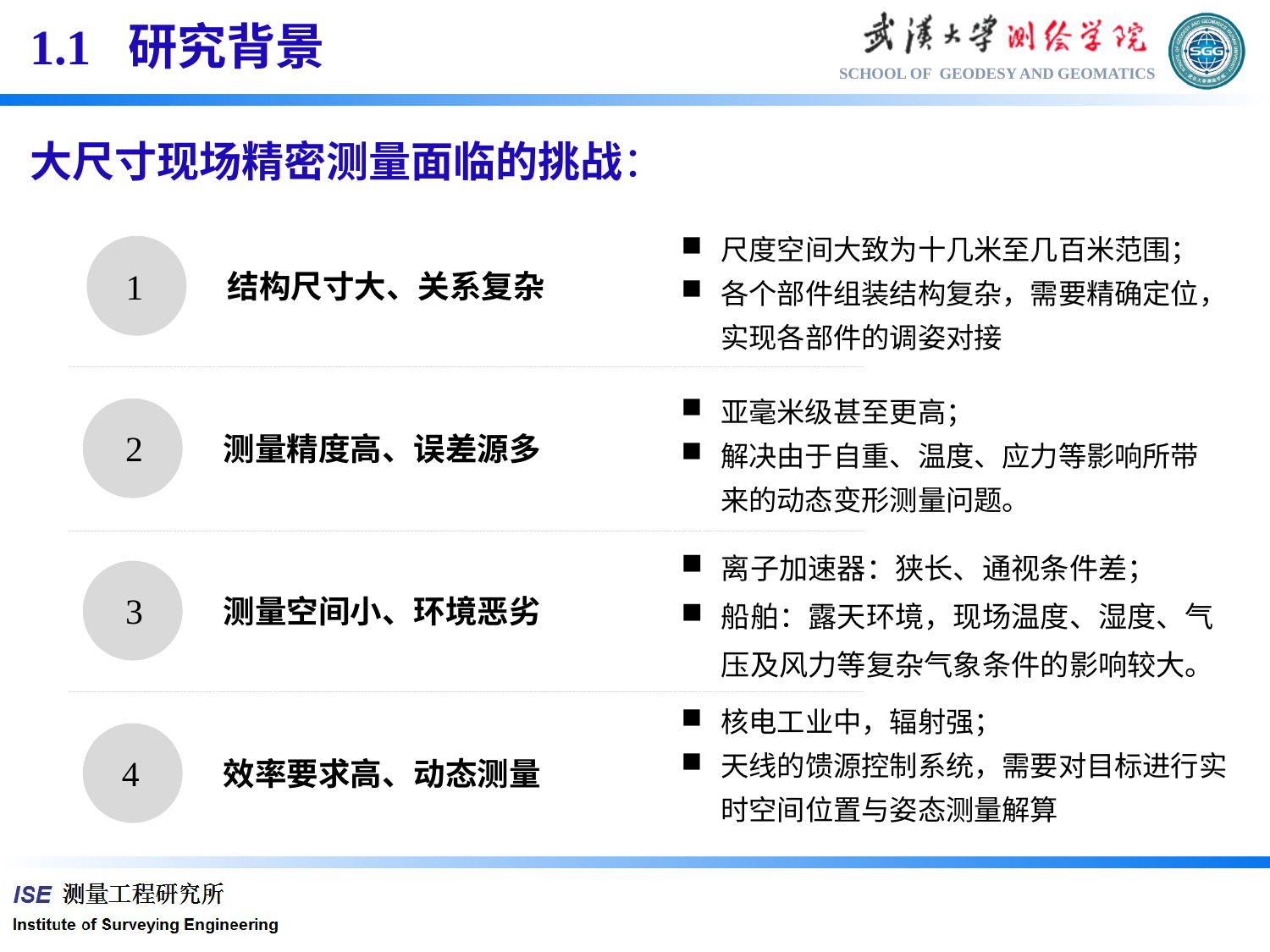

1.1  研究背景
大尺寸现场精密测量面临的挑战：
尺度空间大致为十几米至几百米范围；
各个部件组装结构复杂，需要精确定位，实现各部件的调姿对接

结构尺寸大、关系复杂
1
亚毫米级甚至更高；
解决由于自重、温度、应力等影响所带来的动态变形测量问题。

测量精度高、误差源多
2
离子加速器：狭长、通视条件差；
船舶：露天环境，现场温度、湿度、气压及风力等复杂气象条件的影响较大。

测量空间小、环境恶劣
3
核电工业中，辐射强；
天线的馈源控制系统，需要对目标进行实时空间位置与姿态测量解算

效率要求高、动态测量
4
5